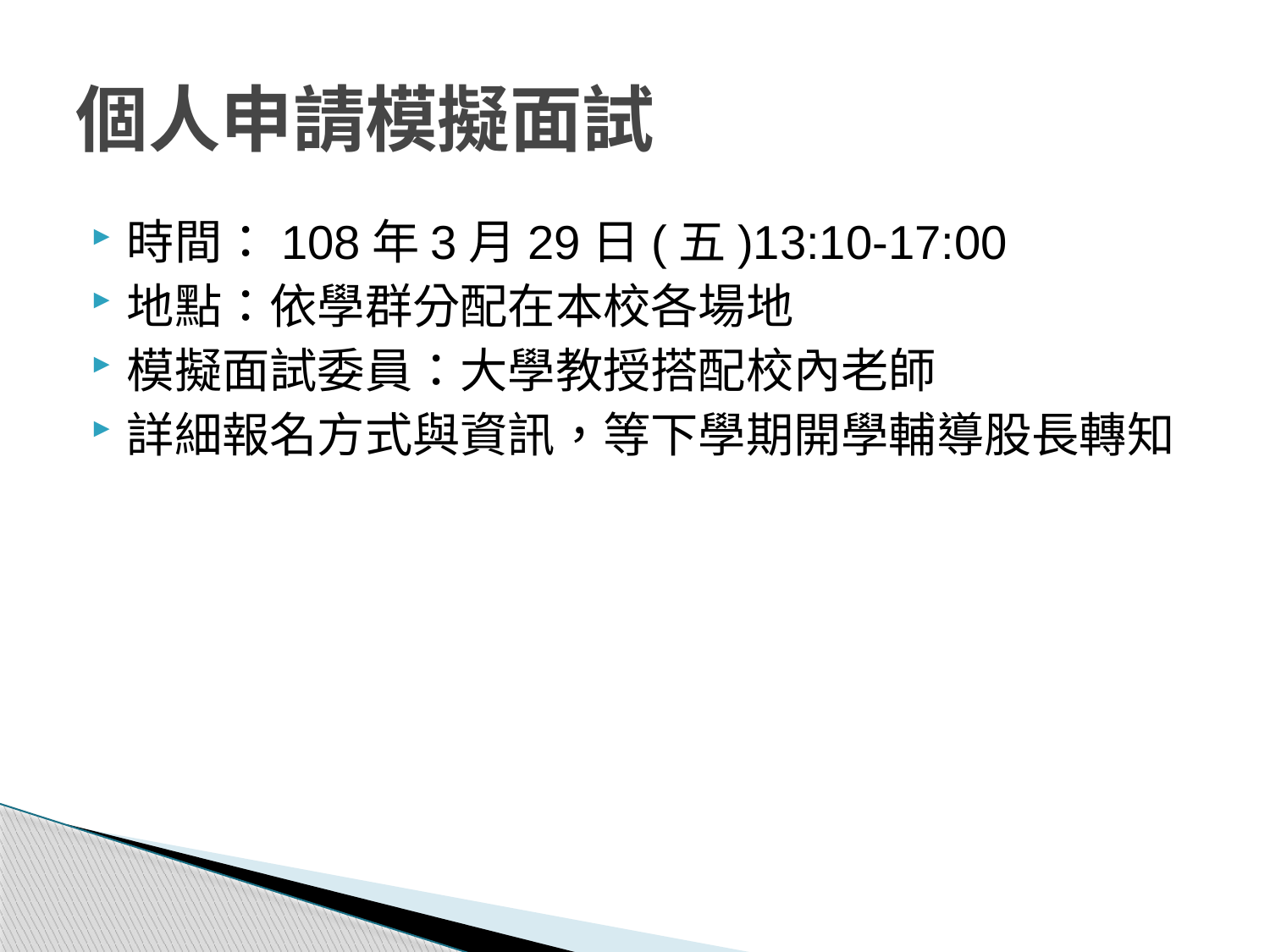

# 個人申請模擬面試
時間：108年3月29日(五)13:10-17:00
地點：依學群分配在本校各場地
模擬面試委員：大學教授搭配校內老師
詳細報名方式與資訊，等下學期開學輔導股長轉知